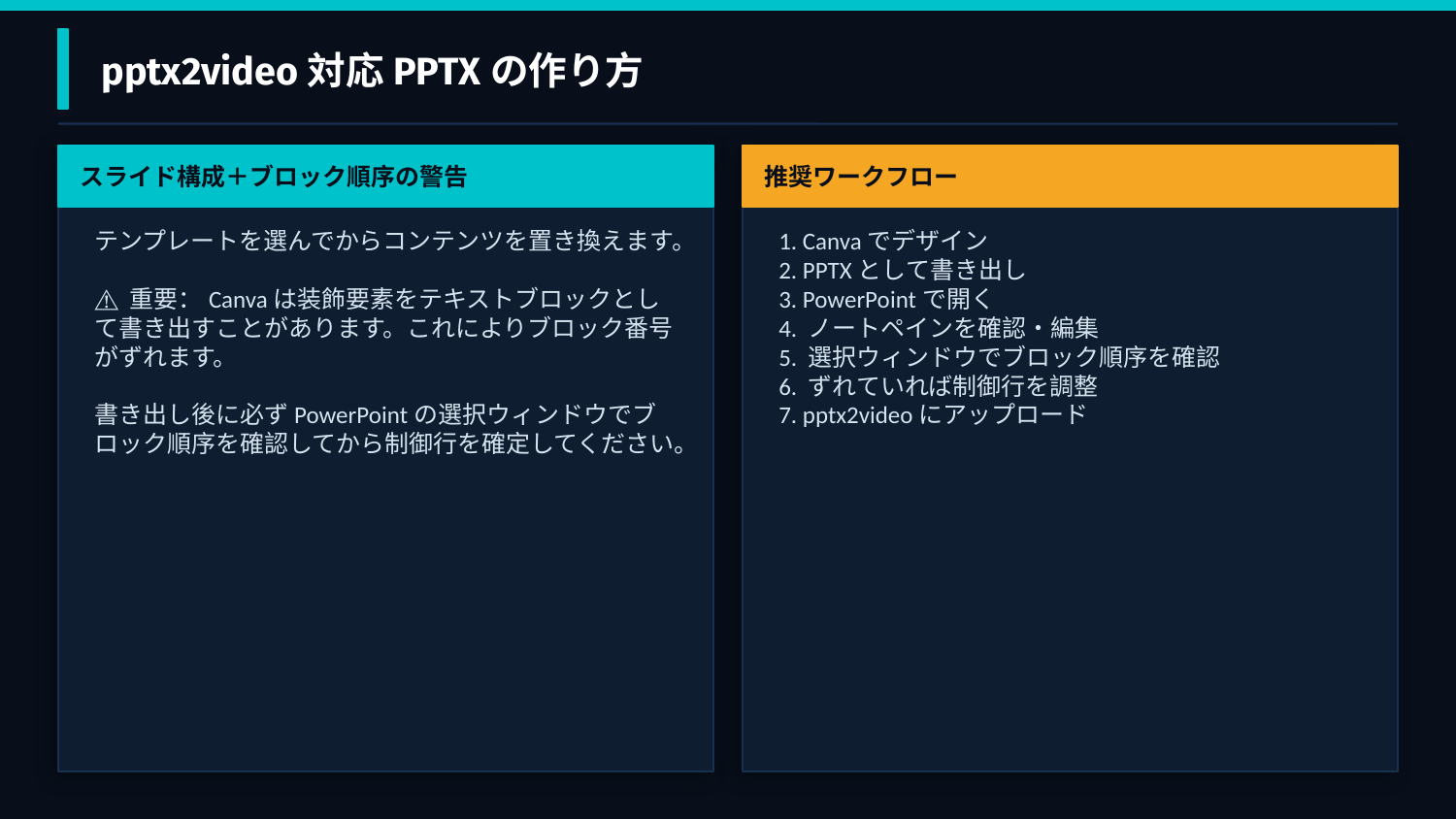

pptx2video対応PPTXの作り方

スライド構成＋ブロック順序の警告

推奨ワークフロー
テンプレートを選んでからコンテンツを置き換えます。

⚠ 重要：Canvaは装飾要素をテキストブロックとして書き出すことがあります。これによりブロック番号がずれます。

書き出し後に必ずPowerPointの選択ウィンドウでブロック順序を確認してから制御行を確定してください。
1. Canvaでデザイン
2. PPTXとして書き出し
3. PowerPointで開く
4. ノートペインを確認・編集
5. 選択ウィンドウでブロック順序を確認
6. ずれていれば制御行を調整
7. pptx2videoにアップロード